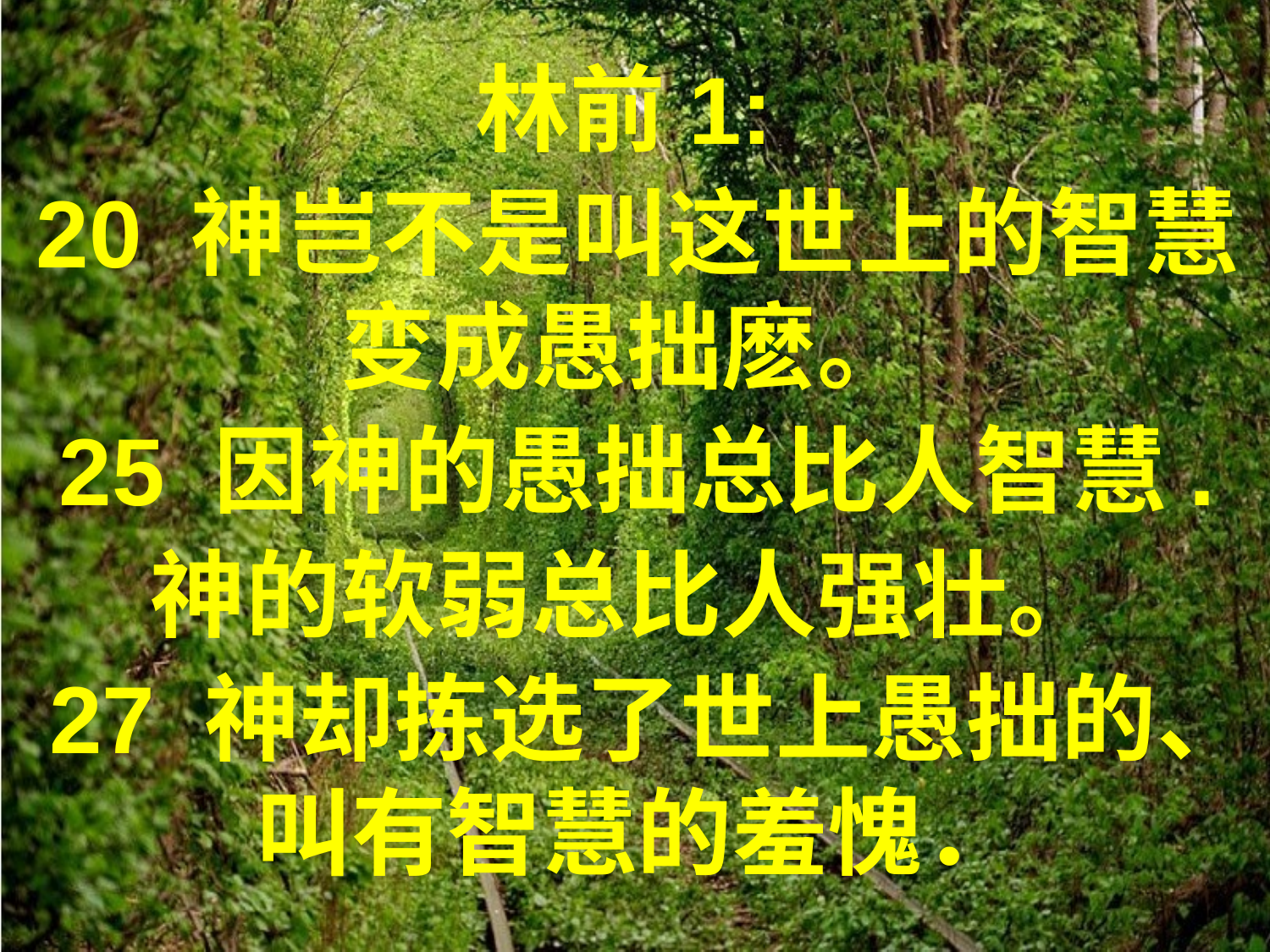

林前1:
20 神岂不是叫这世上的智慧变成愚拙麽。
25 因神的愚拙总比人智慧.
神的软弱总比人强壮。
 27 神却拣选了世上愚拙的、叫有智慧的羞愧．